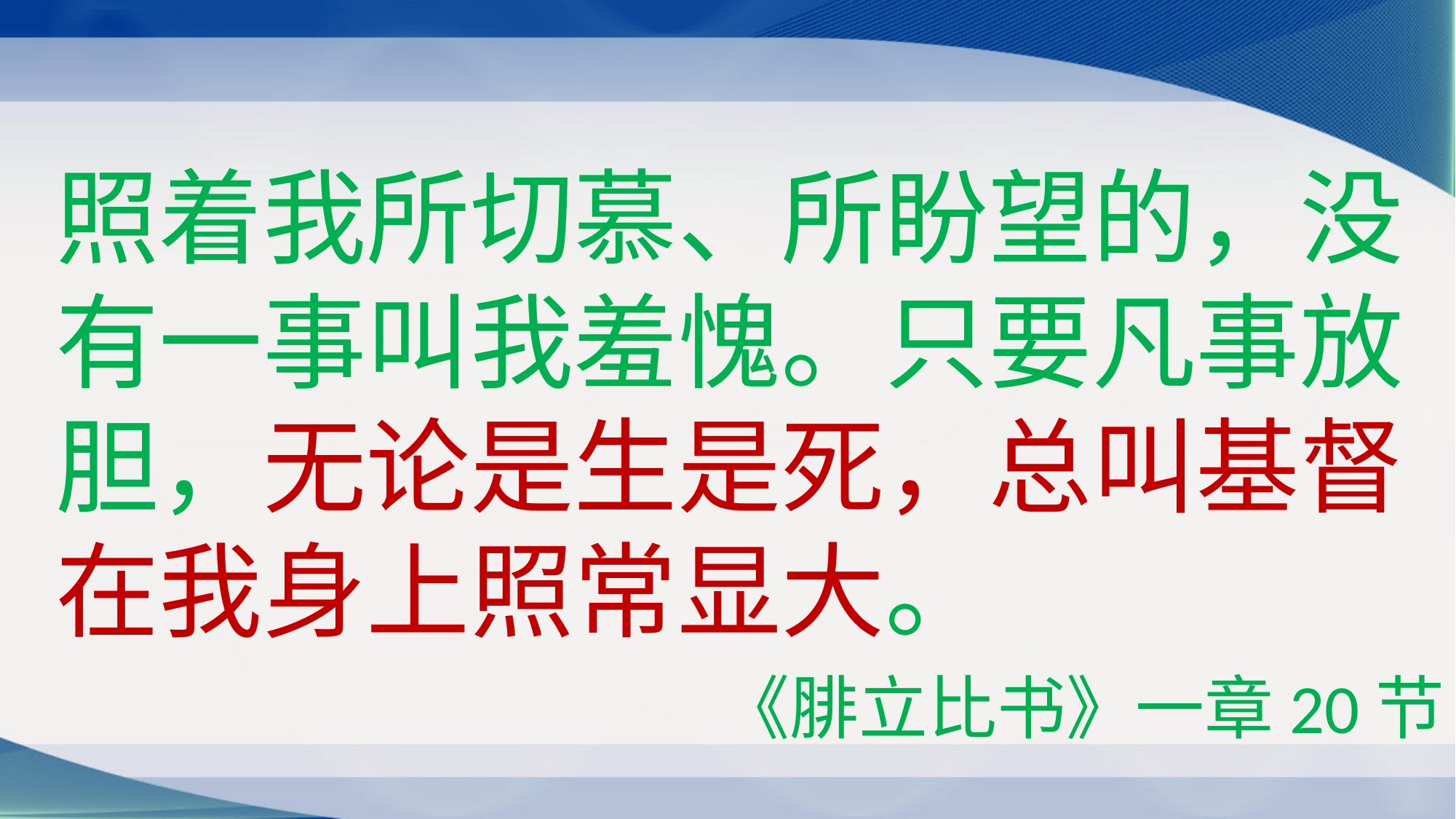

照着我所切慕、所盼望的，没有一事叫我羞愧。只要凡事放胆，无论是生是死，总叫基督在我身上照常显大。
                                          《腓立比书》一章20节